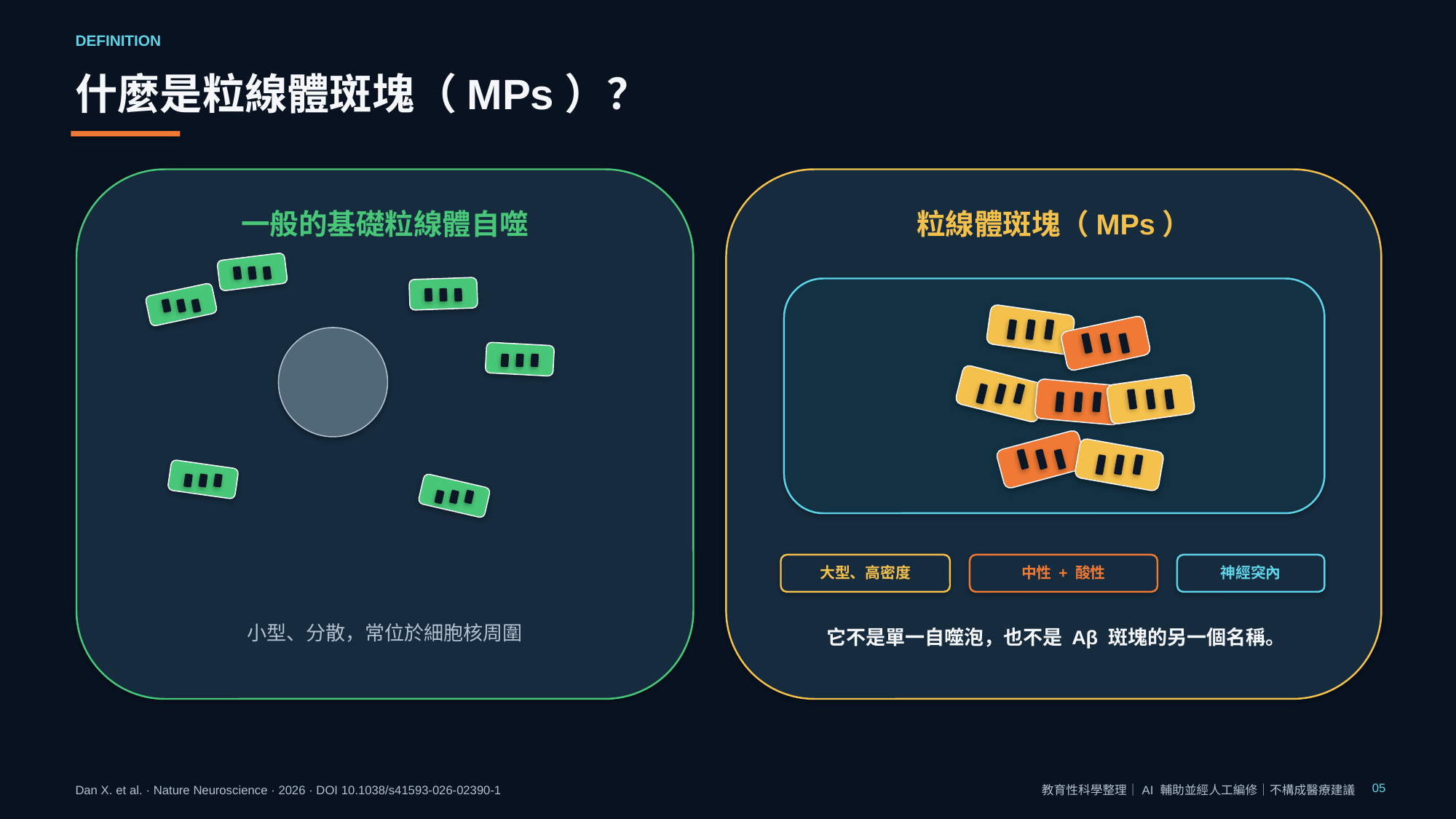

DEFINITION
什麼是粒線體斑塊（MPs）？

一般的基礎粒線體自噬
粒線體斑塊（MPs）

大型、高密度
中性 + 酸性
神經突內
小型、分散，常位於細胞核周圍
它不是單一自噬泡，也不是 Aβ 斑塊的另一個名稱。
05
Dan X. et al. · Nature Neuroscience · 2026 · DOI 10.1038/s41593-026-02390-1
教育性科學整理｜AI 輔助並經人工編修｜不構成醫療建議